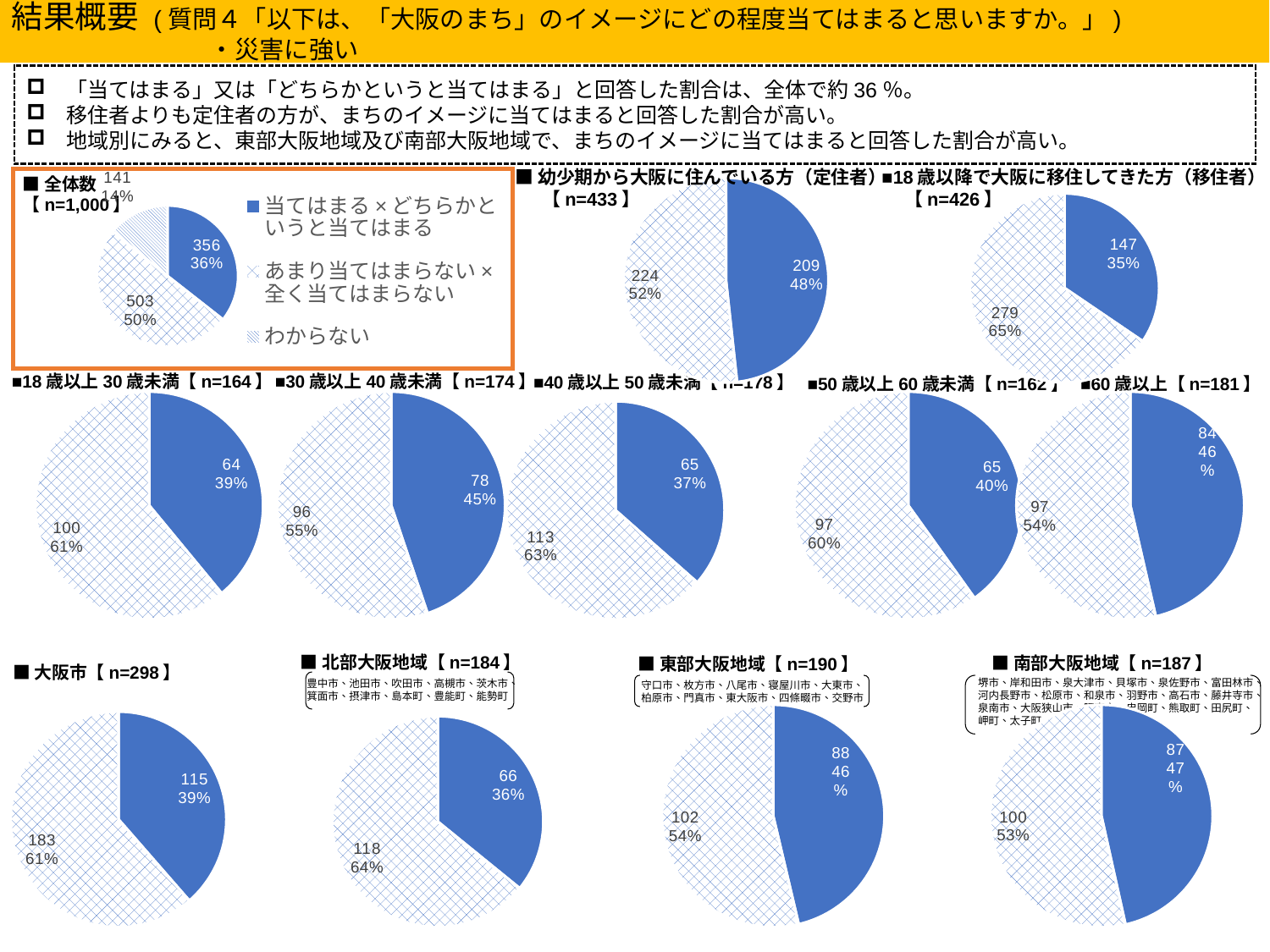

結果概要 (質問４「以下は、「大阪のまち」のイメージにどの程度当てはまると思いますか。」)
　　　　　　　　・災害に強い
「当てはまる」又は「どちらかというと当てはまる」と回答した割合は、全体で約36％。
移住者よりも定住者の方が、まちのイメージに当てはまると回答した割合が高い。
地域別にみると、東部大阪地域及び南部大阪地域で、まちのイメージに当てはまると回答した割合が高い。
■幼少期から大阪に住んでいる方（定住者）
 　【n=433】
■18歳以降で大阪に移住してきた方（移住者）
　 【n=426】

### Chart

| Category | 災害 |
|---|---|
| 当てはまる×どちらかというと当てはまる | 356.0 |
| あまり当てはまらない×全く当てはまらない | 503.0 |
| わからない | 141.0 |
■全体数
【n=1,000】

### Chart

| Category | 幼少期から大阪に住んでいる方（定住者） |
|---|---|
| 当てはまる×どちらかというと当てはまる | 209.0 |
| あまり当てはまらない×全く当てはまらない | 224.0 |

### Chart

| Category | 18歳以降で大阪に移住してきた方（移住者） |
|---|---|
| 当てはまる×どちらかというと当てはまる | 147.0 |
| あまり当てはまらない×全く当てはまらない | 279.0 |
■30歳以上40歳未満【n=174】
■18歳以上30歳未満【n=164】
■40歳以上50歳未満【n=178】
■50歳以上60歳未満【n=162】
■60歳以上【n=181】

### Chart

| Category | 18歳以上30歳未満 |
|---|---|
| 当てはまる×どちらかというと当てはまる | 64.0 |
| あまり当てはまらない×全く当てはまらない | 100.0 |

### Chart

| Category | 30歳以上40歳未満 |
|---|---|
| 当てはまる×どちらかというと当てはまる | 78.0 |
| あまり当てはまらない×全く当てはまらない | 96.0 |

### Chart

| Category | 40歳以上50歳未満 |
|---|---|
| 当てはまる×どちらかというと当てはまる | 65.0 |
| あまり当てはまらない×全く当てはまらない | 113.0 |

### Chart

| Category | 50歳以上60歳未満 |
|---|---|
| 当てはまる×どちらかというと当てはまる | 65.0 |
| あまり当てはまらない×全く当てはまらない | 97.0 |

### Chart

| Category | 60歳以上86歳未満 |
|---|---|
| 当てはまる×どちらかというと当てはまる | 84.0 |
| あまり当てはまらない×全く当てはまらない | 97.0 |
■北部大阪地域【n=184】
■南部大阪地域【n=187】
■東部大阪地域【n=190】
■大阪市【n=298】
堺市、岸和田市、泉大津市、貝塚市、泉佐野市、富田林市、
河内長野市、松原市、和泉市、羽野市、高石市、藤井寺市、
泉南市、大阪狭山市、阪南市、忠岡町、熊取町、田尻町、
岬町、太子町、河南町、千早赤阪村
豊中市、池田市、吹田市、高槻市、茨木市、
箕面市、摂津市、島本町、豊能町、能勢町

守口市、枚方市、八尾市、寝屋川市、大東市、
柏原市、門真市、東大阪市、四條畷市、交野市

### Chart

| Category | 大阪市 |
|---|---|
| 当てはまる×どちらかというと当てはまる | 115.0 |
| あまり当てはまらない×全く当てはまらない | 183.0 |

### Chart

| Category | 北部大阪地域 |
|---|---|
| 当てはまる×どちらかというと当てはまる | 66.0 |
| あまり当てはまらない×全く当てはまらない | 118.0 |

### Chart

| Category | 東部大阪地域 |
|---|---|
| 当てはまる×どちらかというと当てはまる | 88.0 |
| あまり当てはまらない×全く当てはまらない | 102.0 |

### Chart

| Category | 南部大阪地域 |
|---|---|
| 当てはまる×どちらかというと当てはまる | 87.0 |
| あまり当てはまらない×全く当てはまらない | 100.0 |